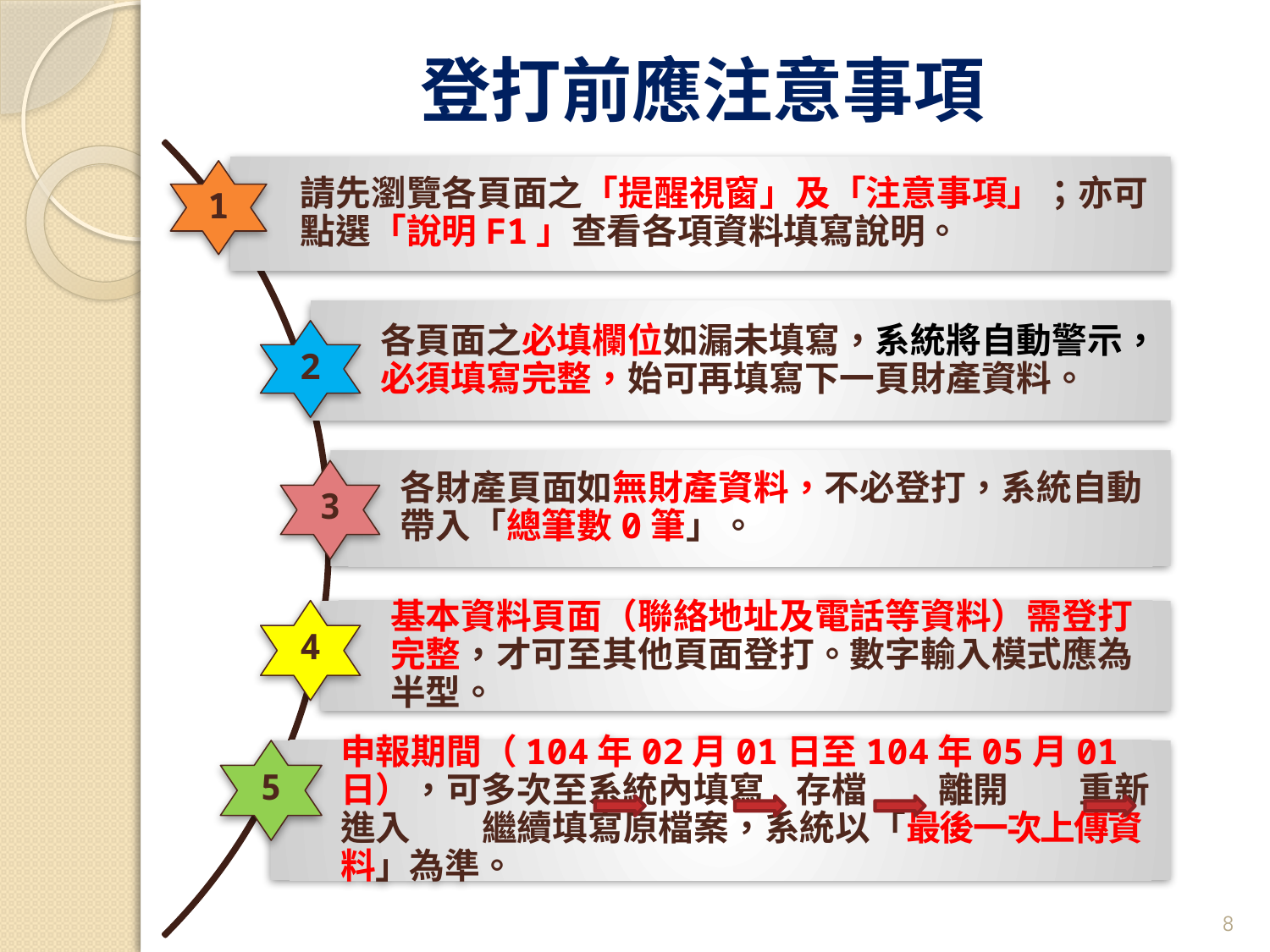

# 登打前應注意事項

請先瀏覽各頁面之「提醒視窗」及「注意事項」；亦可點選「說明F1」查看各項資料填寫說明。
1
各頁面之必填欄位如漏未填寫，系統將自動警示，必須填寫完整，始可再填寫下一頁財產資料。
2
各財產頁面如無財產資料，不必登打，系統自動帶入「總筆數0筆」。
3
4
基本資料頁面（聯絡地址及電話等資料）需登打完整，才可至其他頁面登打。數字輸入模式應為半型。
5
申報期間（104年02月01日至104年05月01日），可多次至系統內填寫    存檔　　離開　　重新進入　　繼續填寫原檔案，系統以「最後一次上傳資料」為準。

8